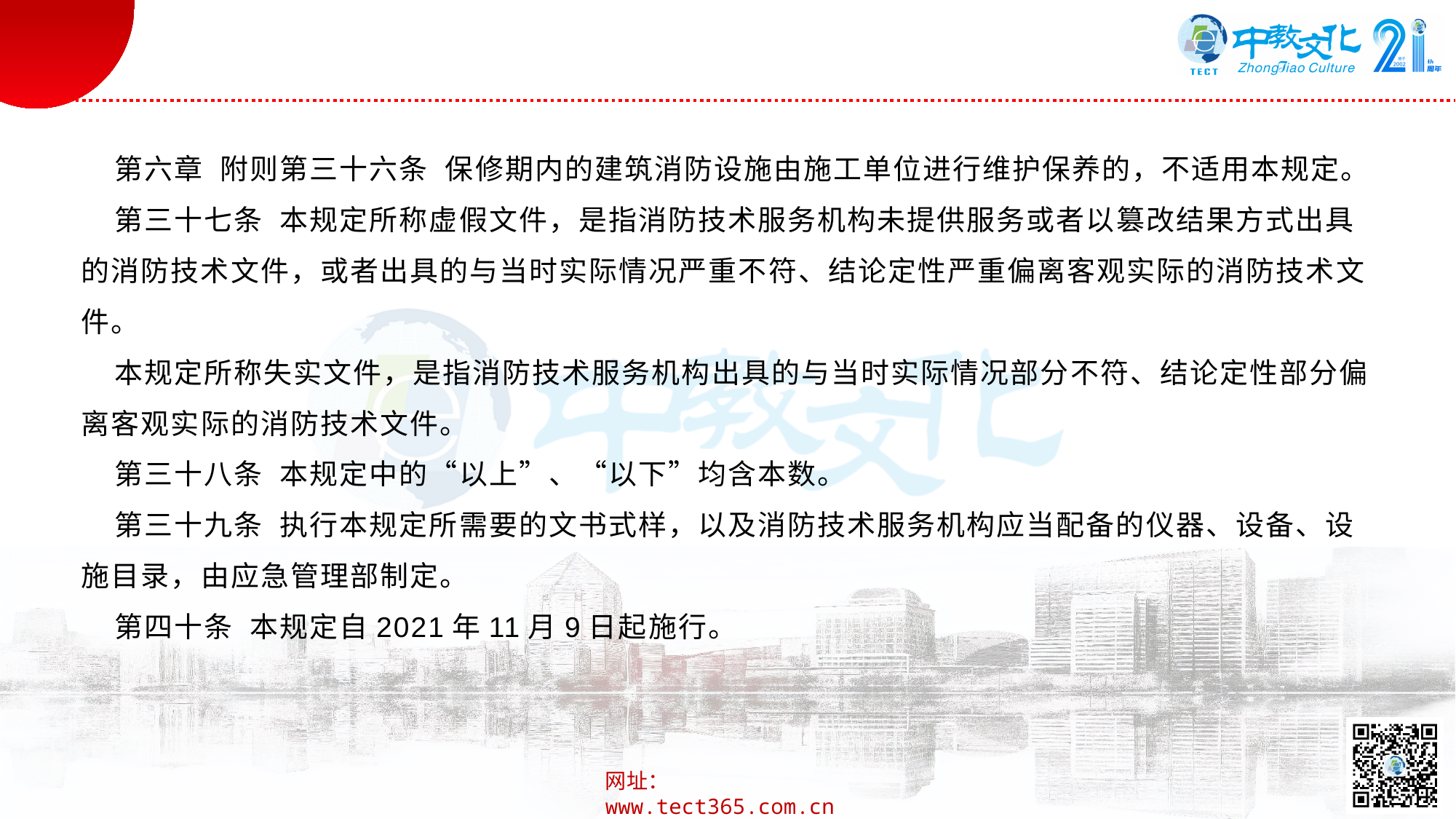

第六章  附则第三十六条  保修期内的建筑消防设施由施工单位进行维护保养的，不适用本规定。
第三十七条  本规定所称虚假文件，是指消防技术服务机构未提供服务或者以篡改结果方式出具的消防技术文件，或者出具的与当时实际情况严重不符、结论定性严重偏离客观实际的消防技术文件。
本规定所称失实文件，是指消防技术服务机构出具的与当时实际情况部分不符、结论定性部分偏离客观实际的消防技术文件。
第三十八条  本规定中的“以上”、“以下”均含本数。
第三十九条  执行本规定所需要的文书式样，以及消防技术服务机构应当配备的仪器、设备、设施目录，由应急管理部制定。
第四十条  本规定自2021年11月9日起施行。